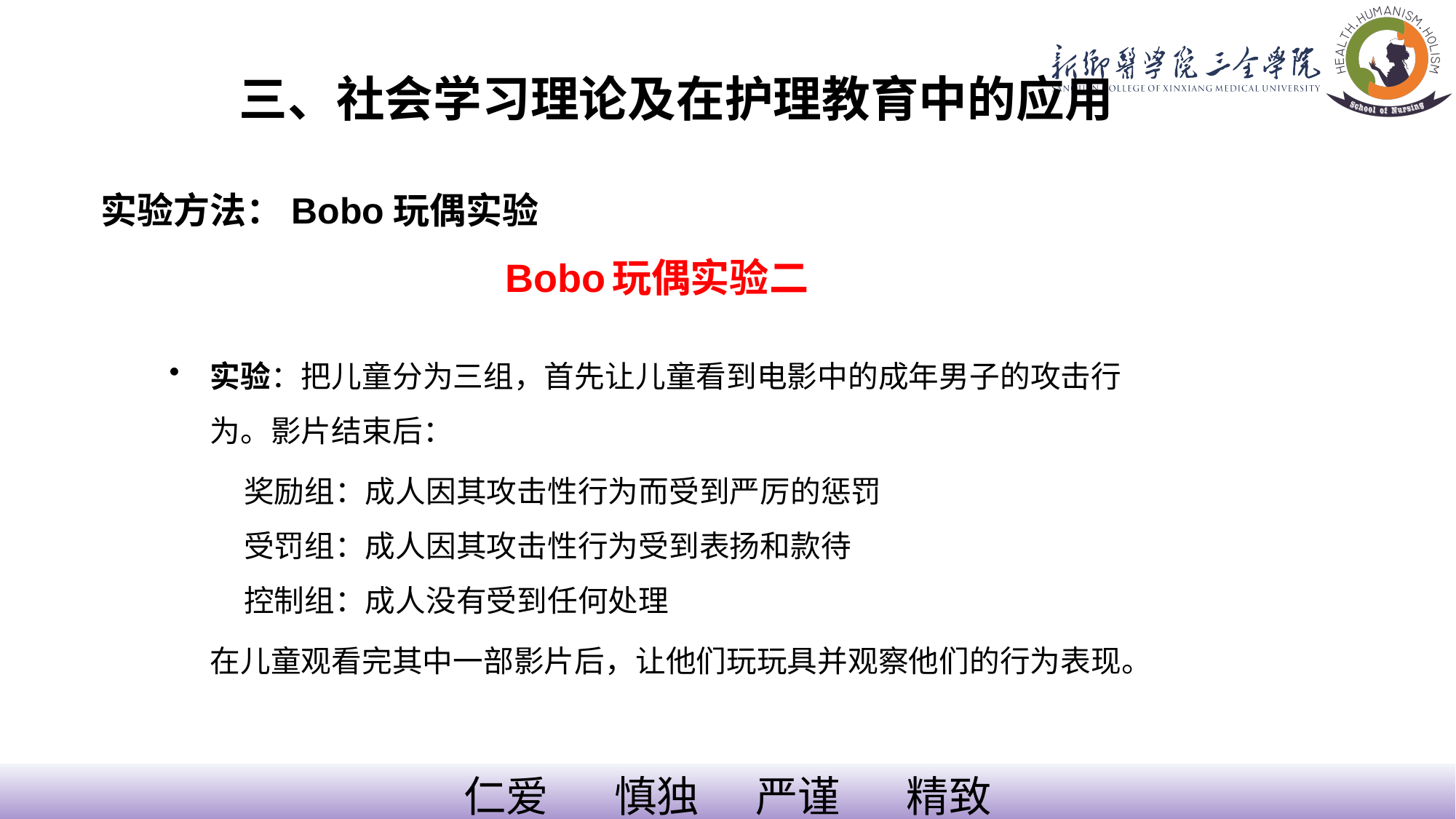

三、社会学习理论及在护理教育中的应用
实验方法：Bobo玩偶实验
 Bobo玩偶实验二
实验：把儿童分为三组，首先让儿童看到电影中的成年男子的攻击行 为。影片结束后：
          奖励组：成人因其攻击性行为而受到严厉的惩罚
          受罚组：成人因其攻击性行为受到表扬和款待
          控制组：成人没有受到任何处理
     在儿童观看完其中一部影片后，让他们玩玩具并观察他们的行为表现。